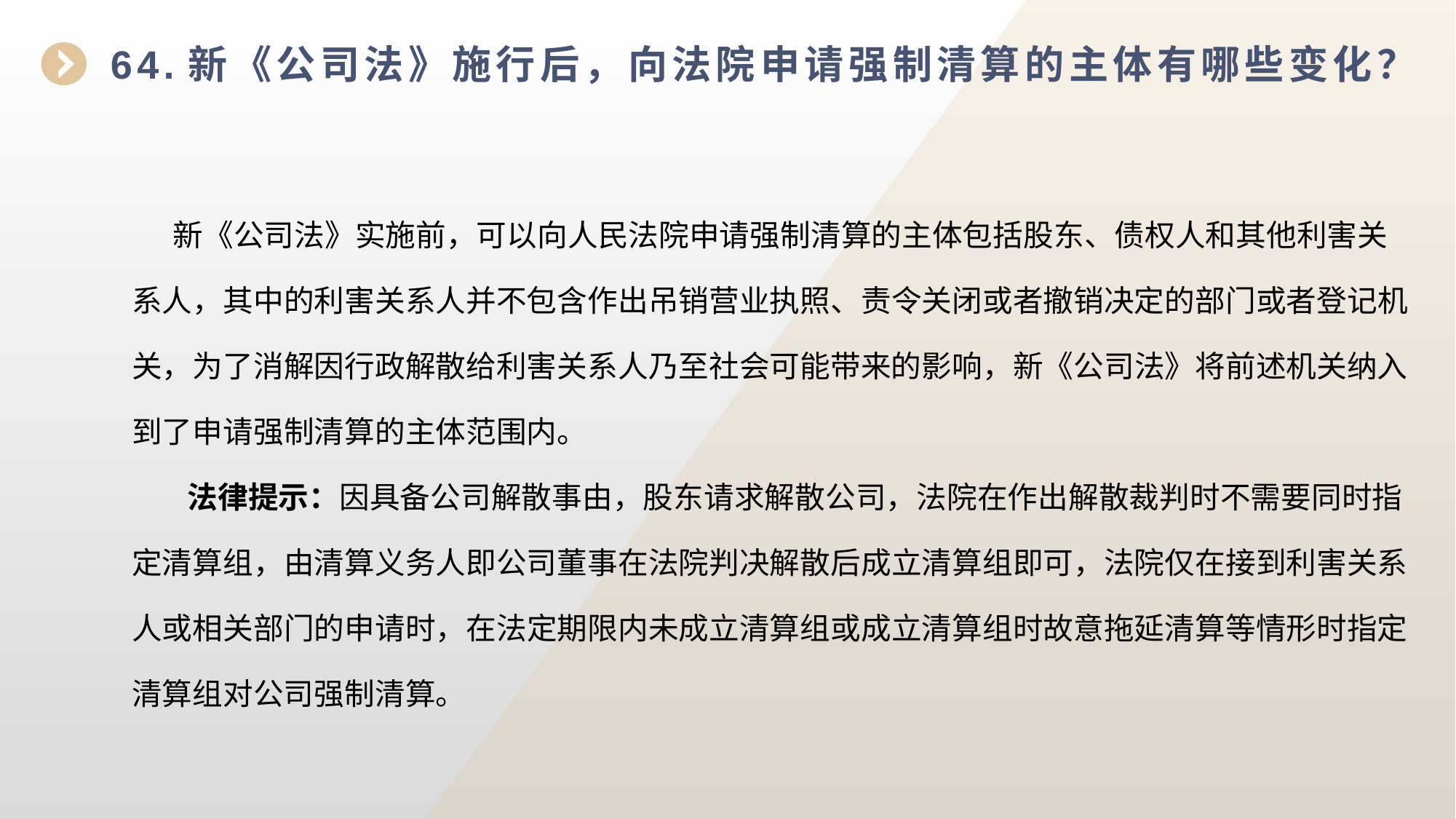

64.新《公司法》施行后，向法院申请强制清算的主体有哪些变化？

     新《公司法》实施前，可以向人民法院申请强制清算的主体包括股东、债权人和其他利害关系人，其中的利害关系人并不包含作出吊销营业执照、责令关闭或者撤销决定的部门或者登记机关，为了消解因行政解散给利害关系人乃至社会可能带来的影响，新《公司法》将前述机关纳入到了申请强制清算的主体范围内。
       法律提示：因具备公司解散事由，股东请求解散公司，法院在作出解散裁判时不需要同时指定清算组，由清算义务人即公司董事在法院判决解散后成立清算组即可，法院仅在接到利害关系人或相关部门的申请时，在法定期限内未成立清算组或成立清算组时故意拖延清算等情形时指定清算组对公司强制清算。